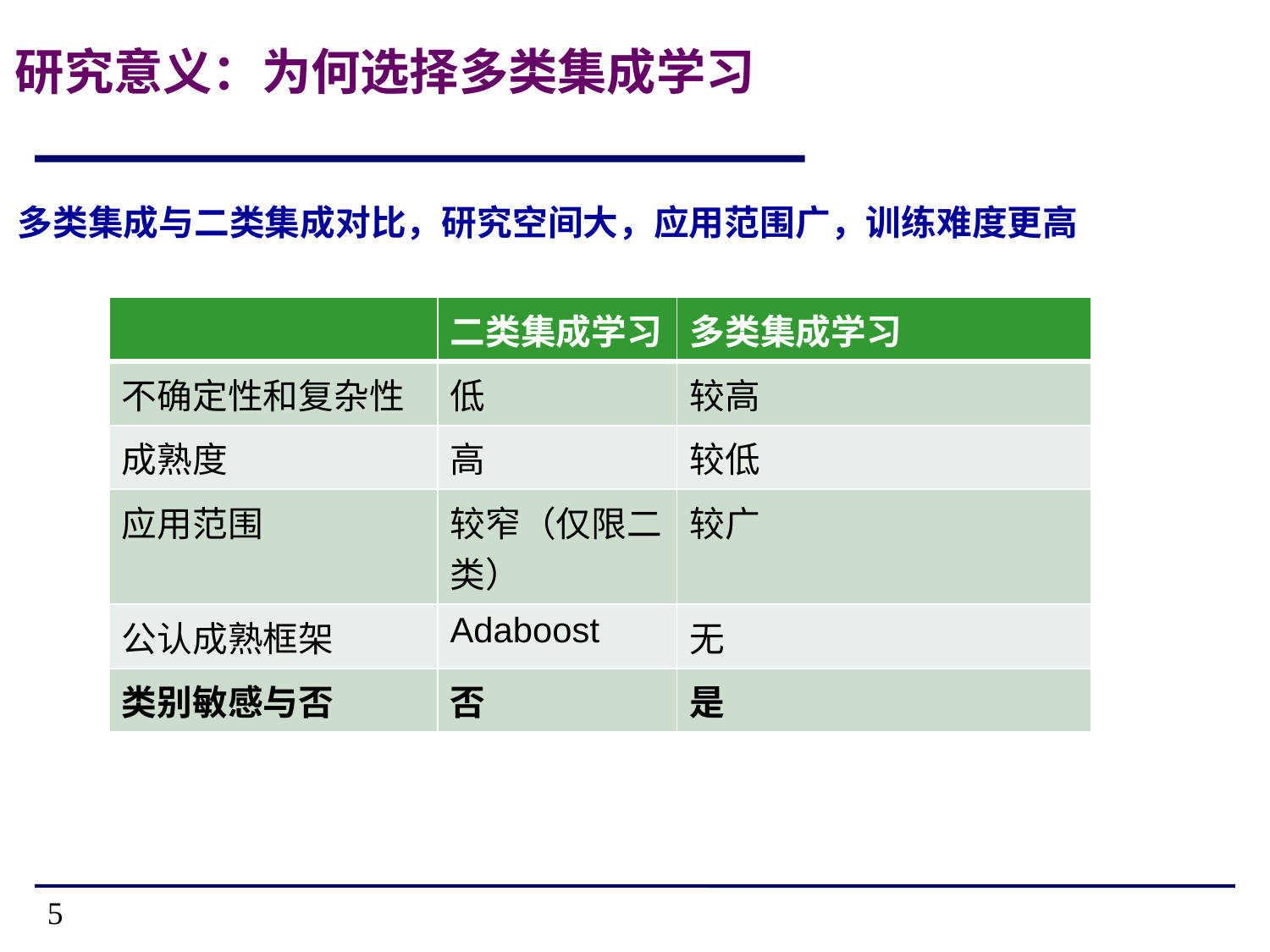

5
研究意义：为何选择多类集成学习
多类集成与二类集成对比，研究空间大，应用范围广，训练难度更高
|  | 二类集成学习 | 多类集成学习 |
| --- | --- | --- |
| 不确定性和复杂性 | 低 | 较高 |
| 成熟度 | 高 | 较低 |
| 应用范围 | 较窄（仅限二类） | 较广 |
| 公认成熟框架 | Adaboost | 无 |
| 类别敏感与否 | 否 | 是 |
5